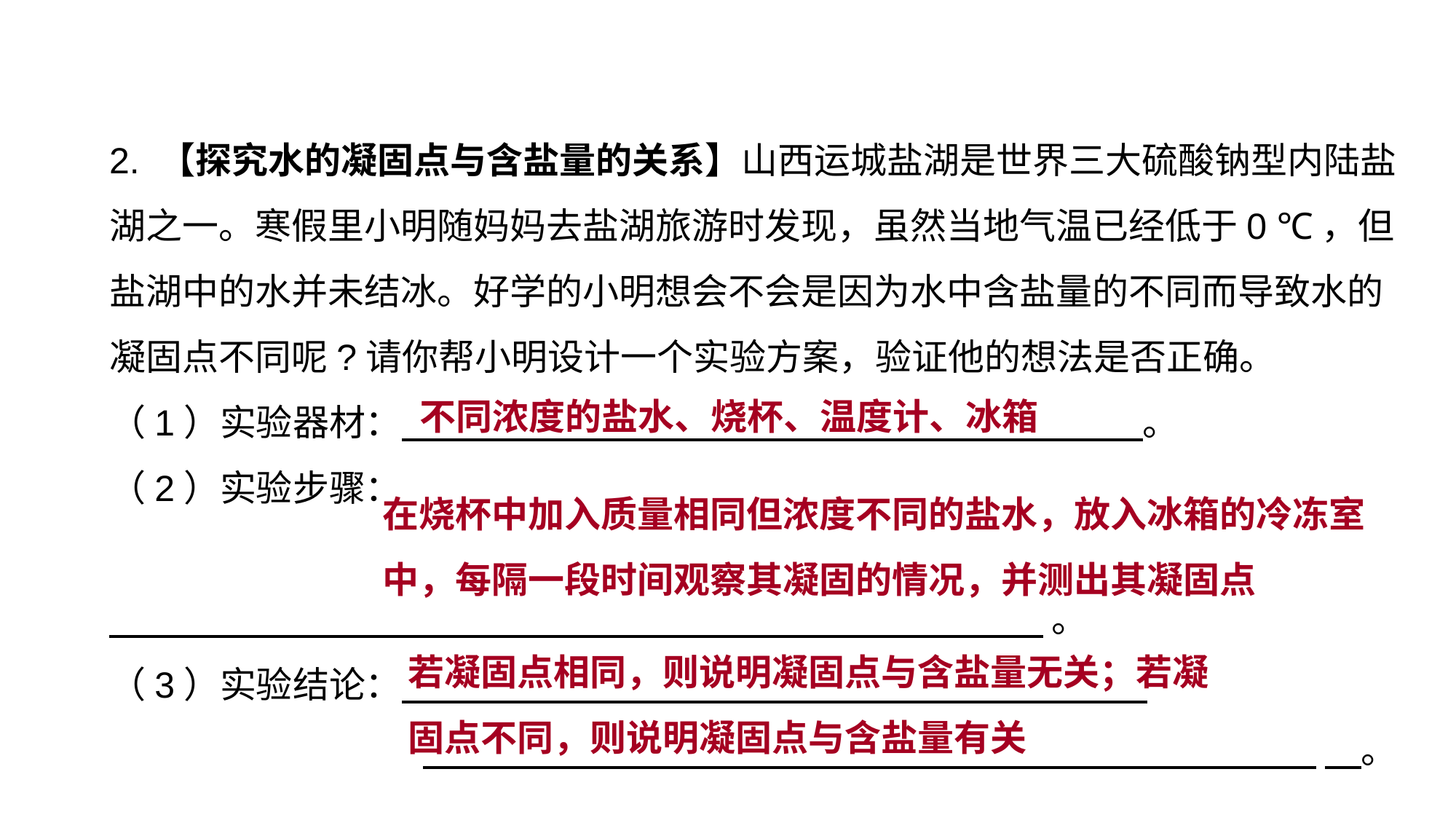

2. 【探究水的凝固点与含盐量的关系】山西运城盐湖是世界三大硫酸钠型内陆盐湖之一。寒假里小明随妈妈去盐湖旅游时发现，虽然当地气温已经低于0 ℃，但盐湖中的水并未结冰。好学的小明想会不会是因为水中含盐量的不同而导致水的凝固点不同呢?请你帮小明设计一个实验方案，验证他的想法是否正确。
（1）实验器材：　                                                                                      。
（2）实验步骤：

                                                                                                                  。
（3）实验结论：
                                                                                                             　。
设计实验 拓展提升
不同浓度的盐水、烧杯、温度计、冰箱
在烧杯中加入质量相同但浓度不同的盐水，放入冰箱的冷冻室中，每隔一段时间观察其凝固的情况，并测出其凝固点
若凝固点相同，则说明凝固点与含盐量无关；若凝固点不同，则说明凝固点与含盐量有关